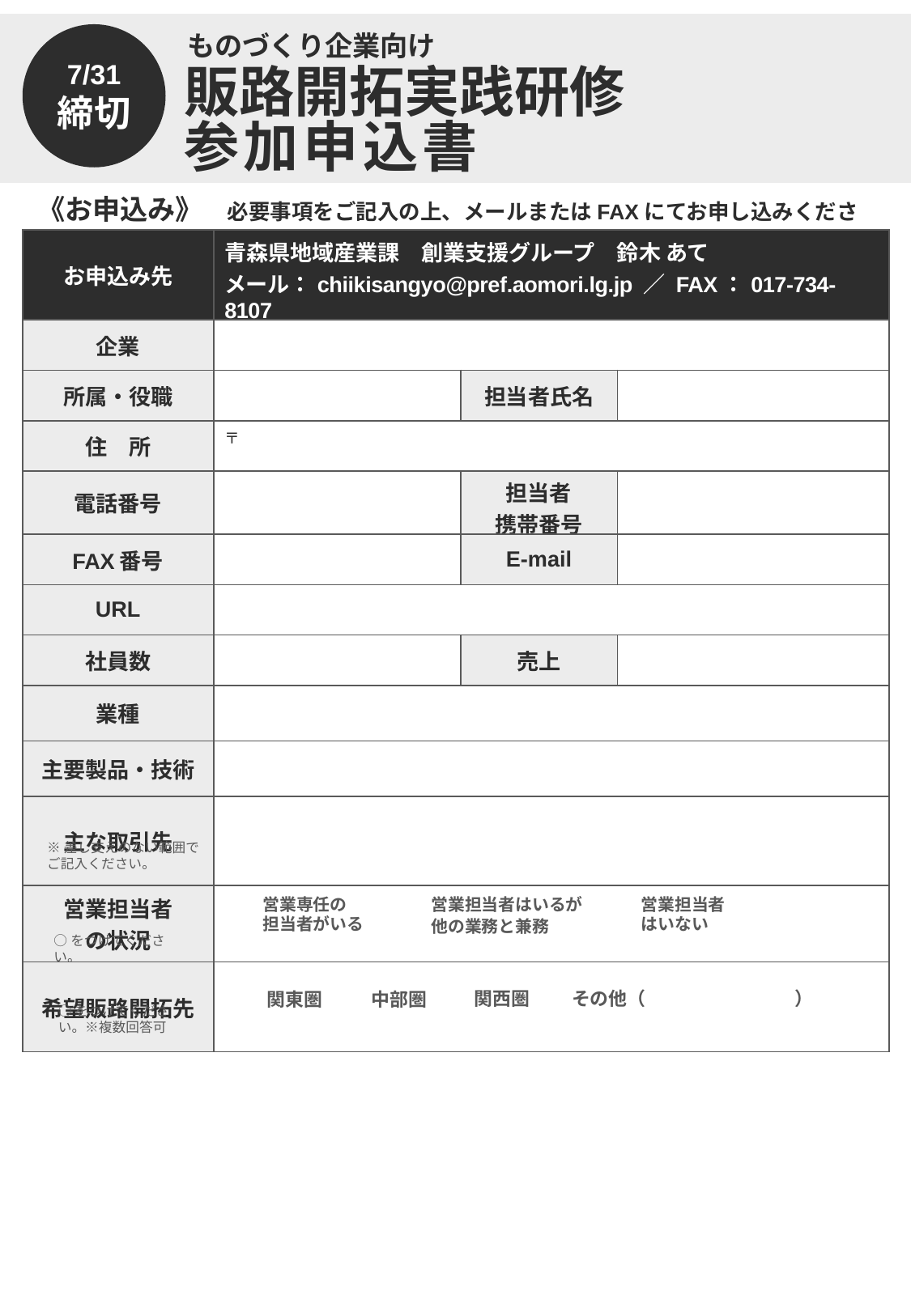

ものづくり企業向け
7/31
締切
販路開拓実践研修
参加申込書
《お申込み》　必要事項をご記入の上、メールまたはFAXにてお申し込みください。
| お申込み先 | 青森県地域産業課　創業支援グループ　鈴木 あて メール：chiikisangyo@pref.aomori.lg.jp ／ FAX：017-734-8107 |  |  |
| --- | --- | --- | --- |
| 企業 |  |  |  |
| 所属・役職 |  | 担当者氏名 |  |
| 住　所 | 〒 |  |  |
| 電話番号 |  | 担当者 携帯番号 |  |
| FAX番号 |  | E-mail |  |
| URL |  |  |  |
| 社員数 |  | 売上 |  |
| 業種 |  |  |  |
| 主要製品・技術 |  |  |  |
| 主な取引先 |  |  |  |
| 営業担当者 の状況 |  |  |  |
| 希望販路開拓先 |  |  |  |
※差し支えのない範囲でご記入ください。
営業専任の
担当者がいる
営業担当者はいるが他の業務と兼務
営業担当者はいない
○をつけてください。
関西圏
その他（　　　　　　　　）
中部圏
関東圏
○をつけてください。※複数回答可